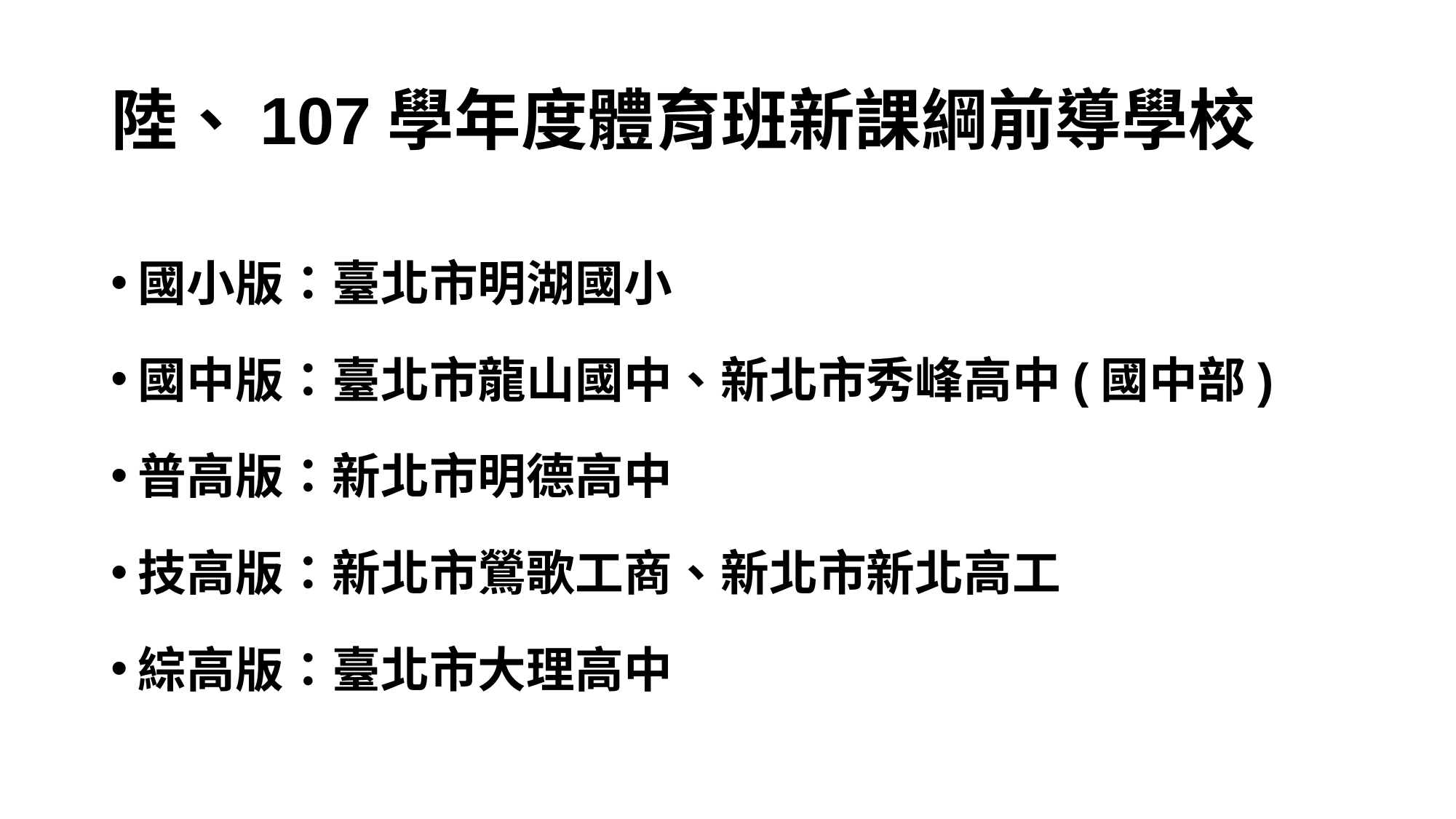

# 陸、107學年度體育班新課綱前導學校
國小版：臺北市明湖國小
國中版：臺北市龍山國中、新北市秀峰高中(國中部)
普高版：新北市明德高中
技高版：新北市鶯歌工商、新北市新北高工
綜高版：臺北市大理高中